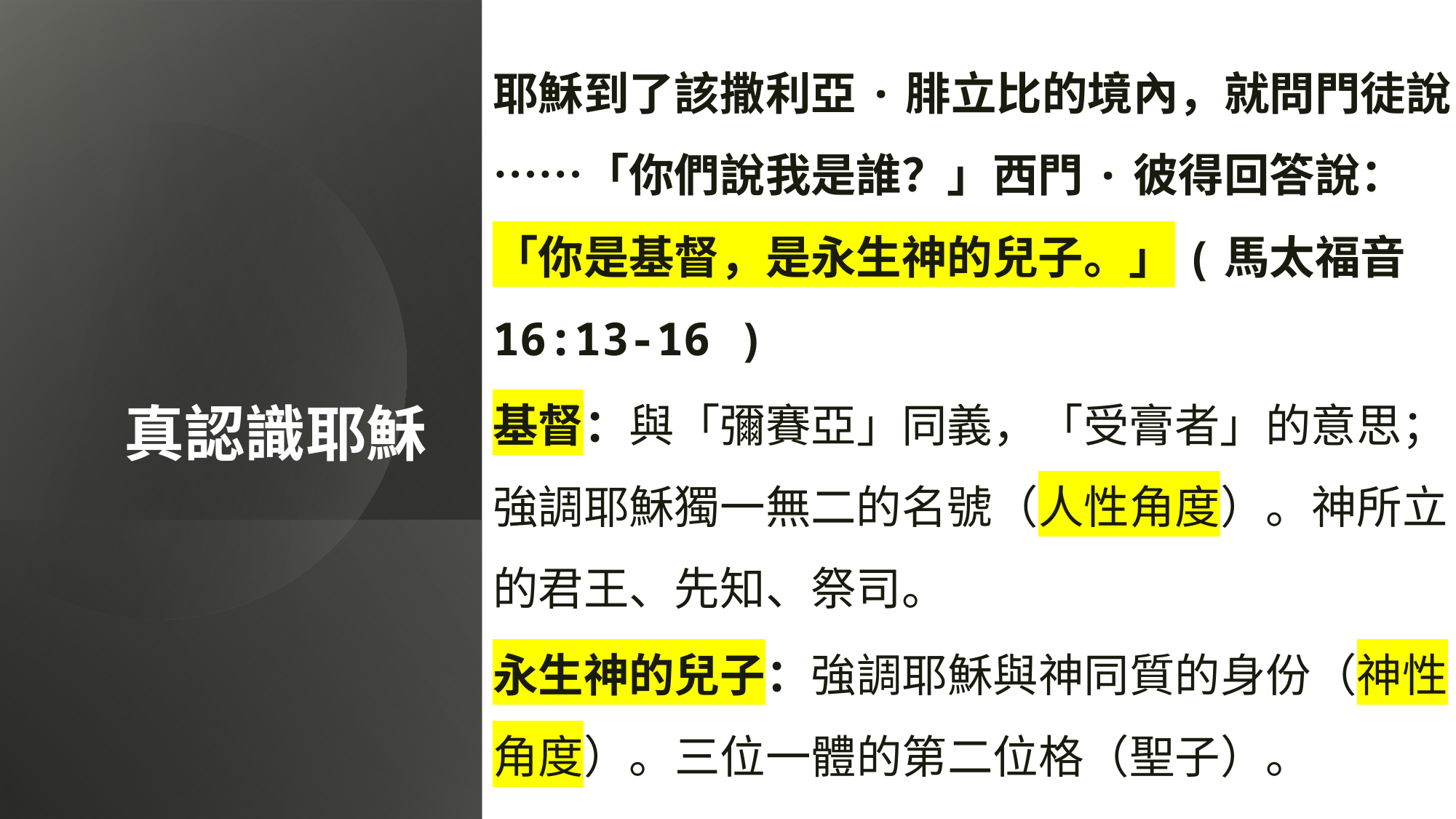

耶穌到了該撒利亞·腓立比的境內，就問門徒說：……「你們說我是誰？」西門·彼得回答說：「你是基督，是永生神的兒子。」(馬太福音 16:13-16 )
基督：與「彌賽亞」同義，「受膏者」的意思；強調耶穌獨一無二的名號（人性角度）。神所立的君王、先知、祭司。
永生神的兒子：強調耶穌與神同質的身份（神性角度）。三位一體的第二位格（聖子）。
# 真認識耶穌